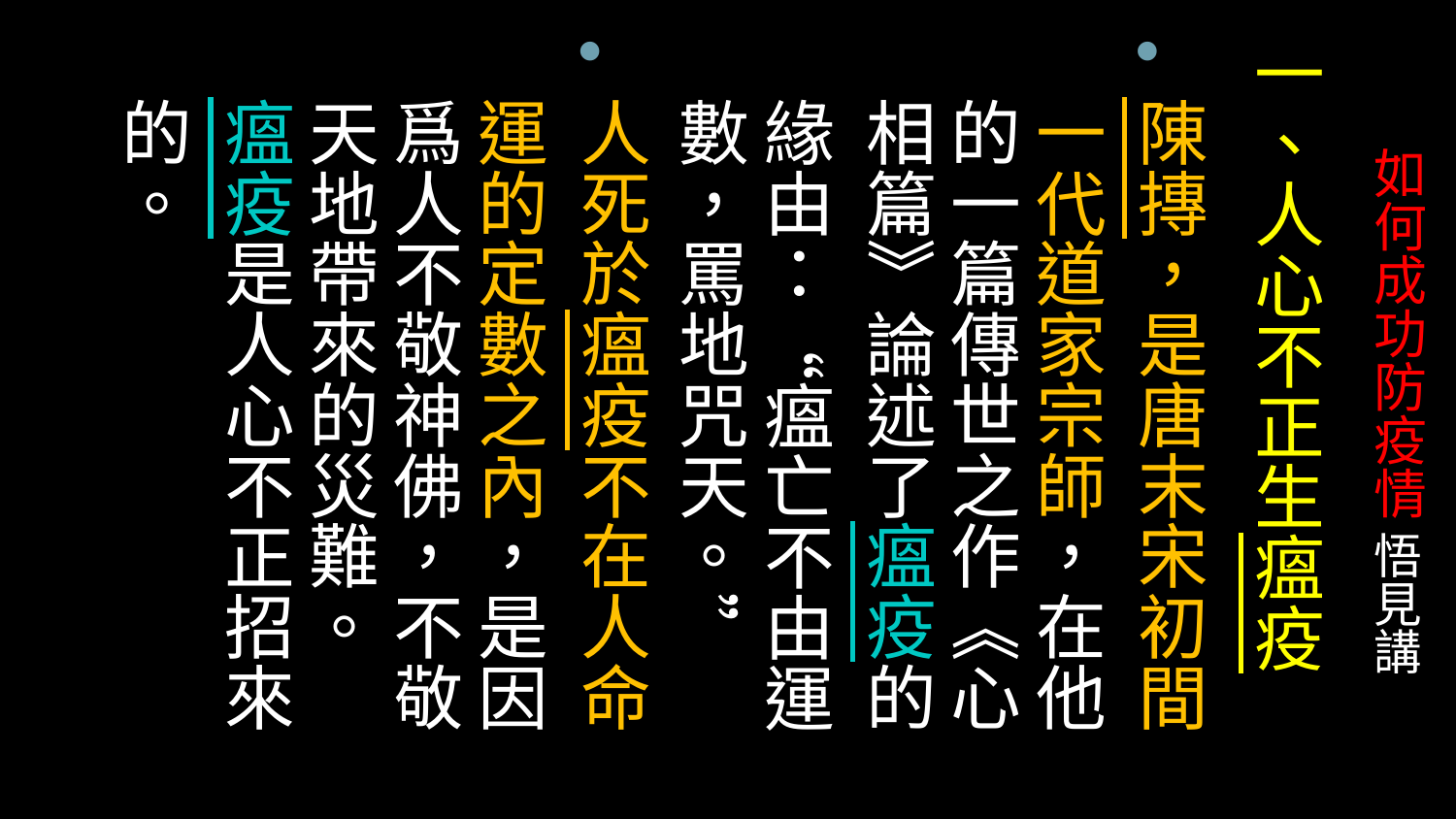

一、人心不正生瘟疫
陳摶，是唐末宋初間一代道家宗師，在他的一篇傳世之作《心相篇》論述了瘟疫的緣由：“瘟亡不由運數，罵地咒天。”
人死於瘟疫不在人命運的定數之內，是因爲人不敬神佛，不敬天地帶來的災難。瘟疫是人心不正招來的。

# 如何成功防疫情 悟見講